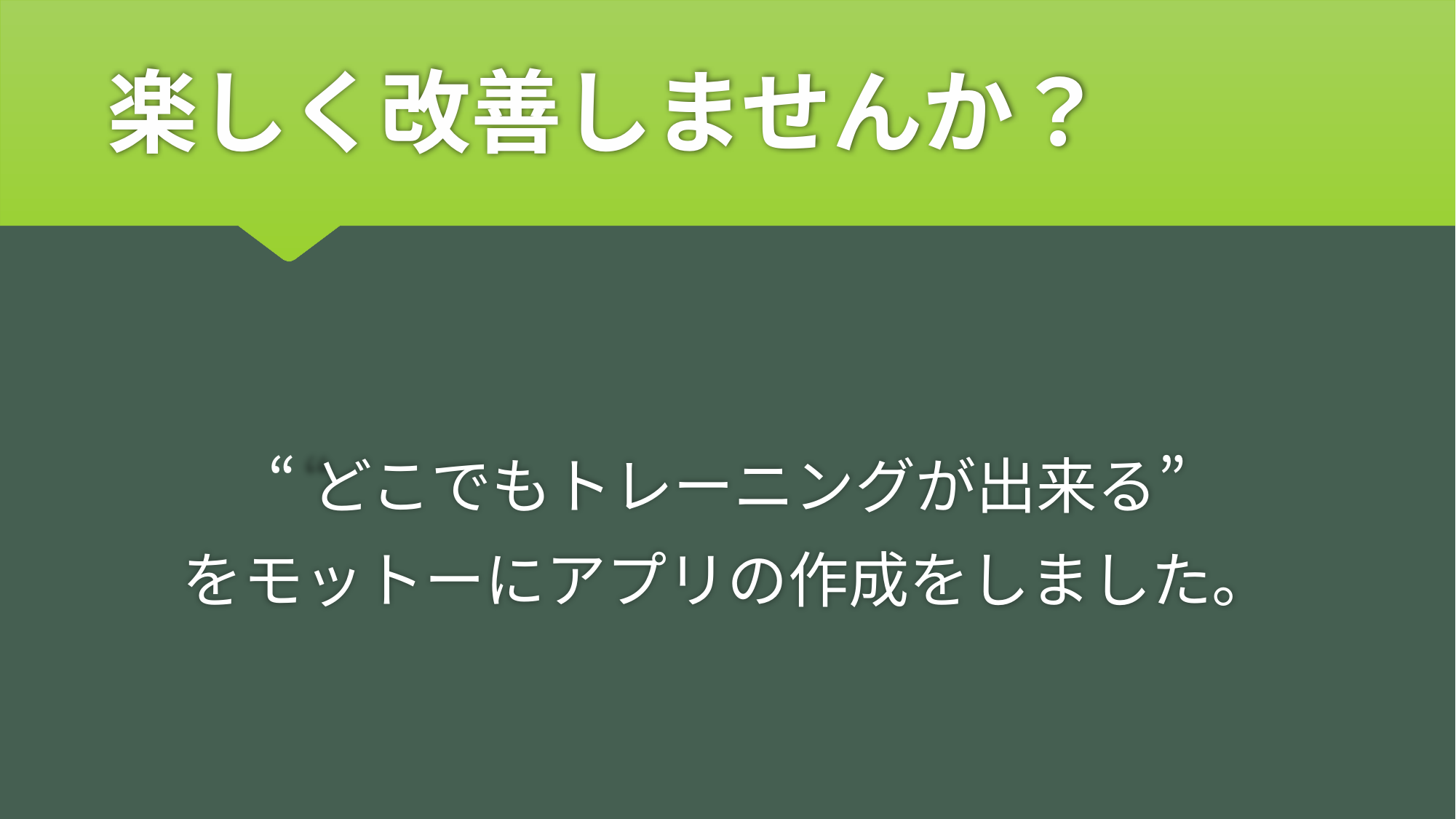

# 楽しく改善しませんか？
“どこでもトレーニングが出来る”
をモットーにアプリの作成をしました。